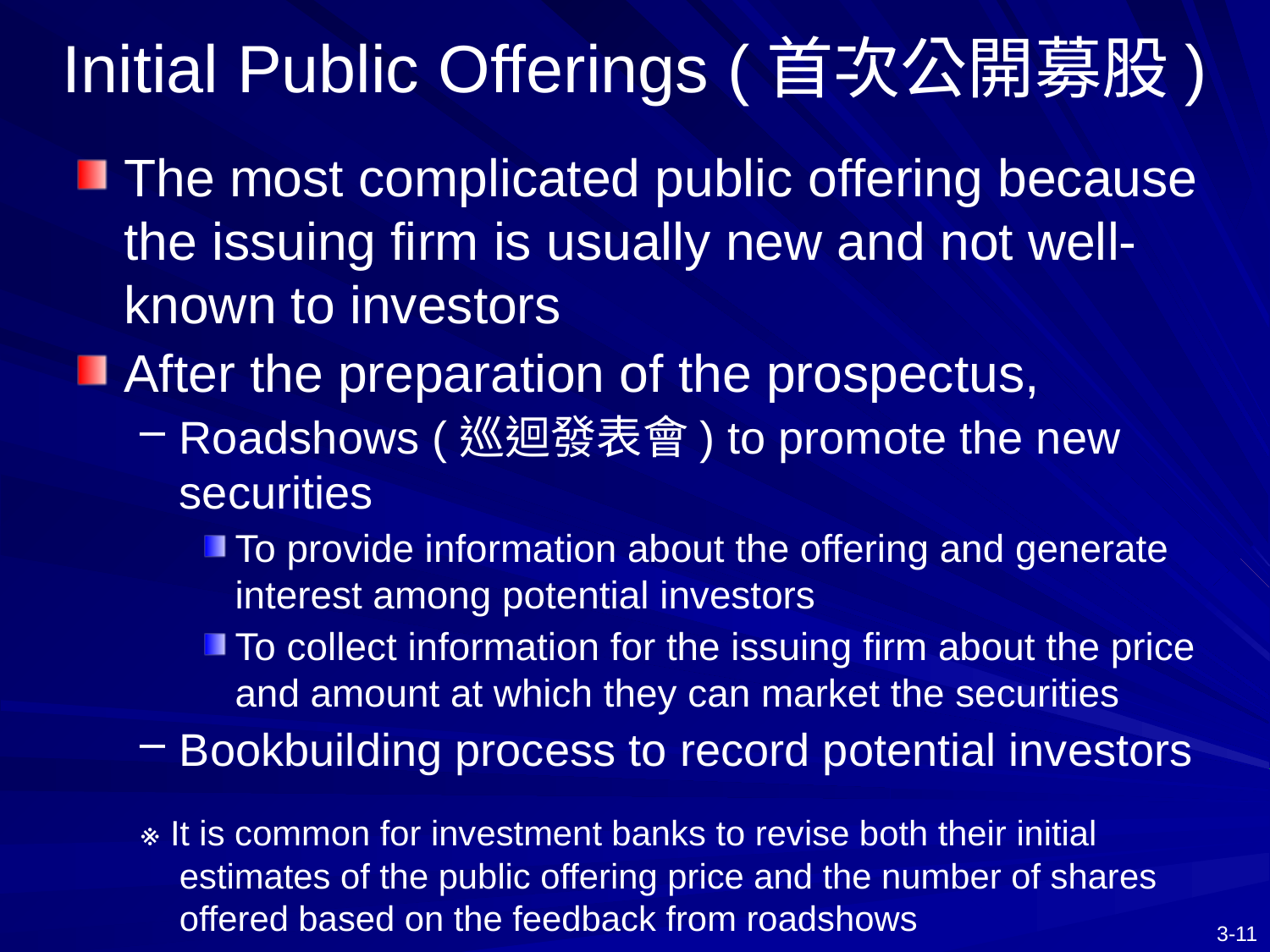

# Initial Public Offerings (首次公開募股)
The most complicated public offering because the issuing firm is usually new and not well-known to investors
After the preparation of the prospectus,
Roadshows (巡迴發表會) to promote the new securities
To provide information about the offering and generate interest among potential investors
To collect information for the issuing firm about the price and amount at which they can market the securities
Bookbuilding process to record potential investors

※ It is common for investment banks to revise both their initial estimates of the public offering price and the number of shares offered based on the feedback from roadshows